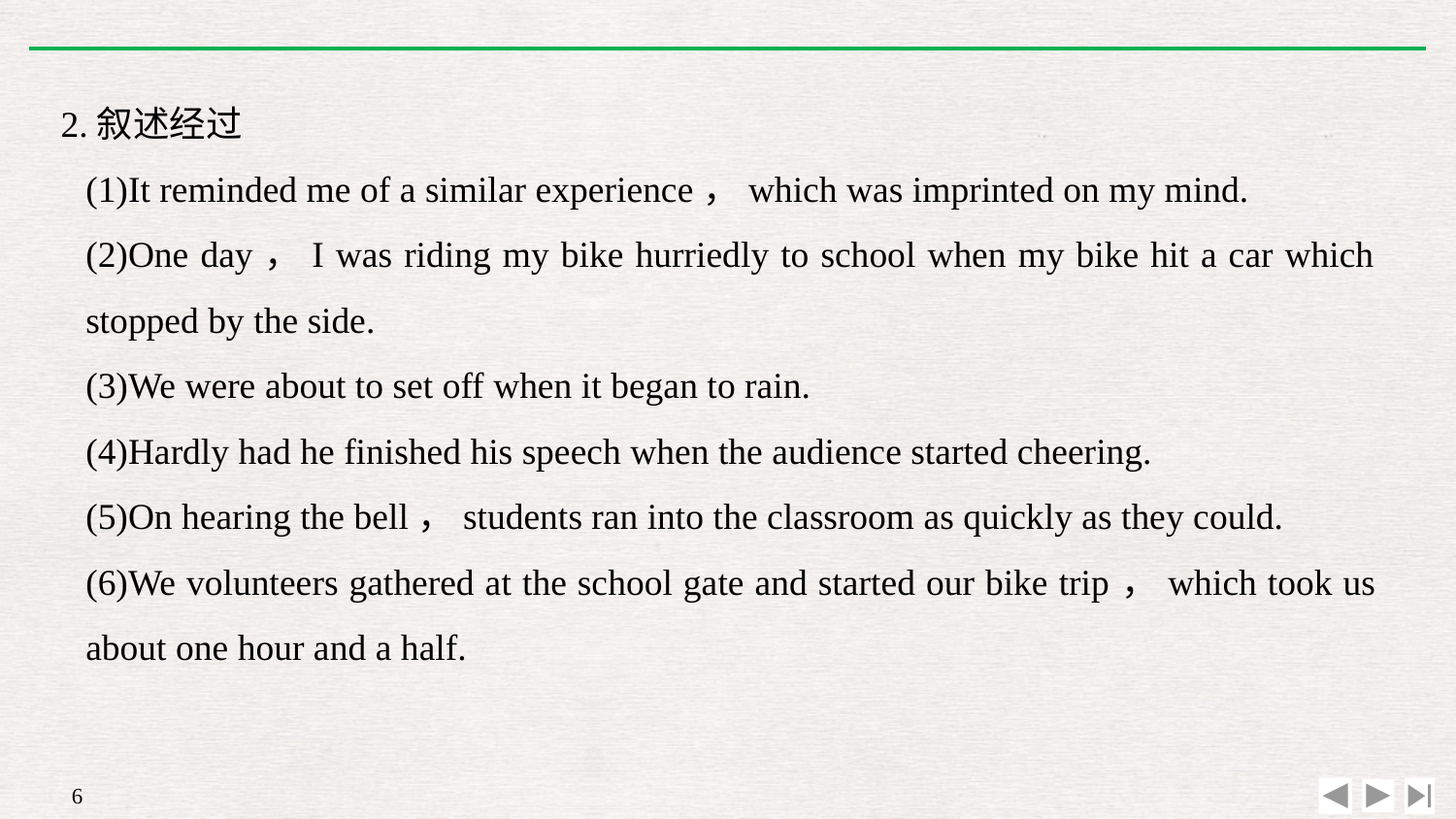

2.叙述经过
(1)It reminded me of a similar experience，which was imprinted on my mind.
(2)One day，I was riding my bike hurriedly to school when my bike hit a car which stopped by the side.
(3)We were about to set off when it began to rain.
(4)Hardly had he finished his speech when the audience started cheering.
(5)On hearing the bell，students ran into the classroom as quickly as they could.
(6)We volunteers gathered at the school gate and started our bike trip，which took us about one hour and a half.